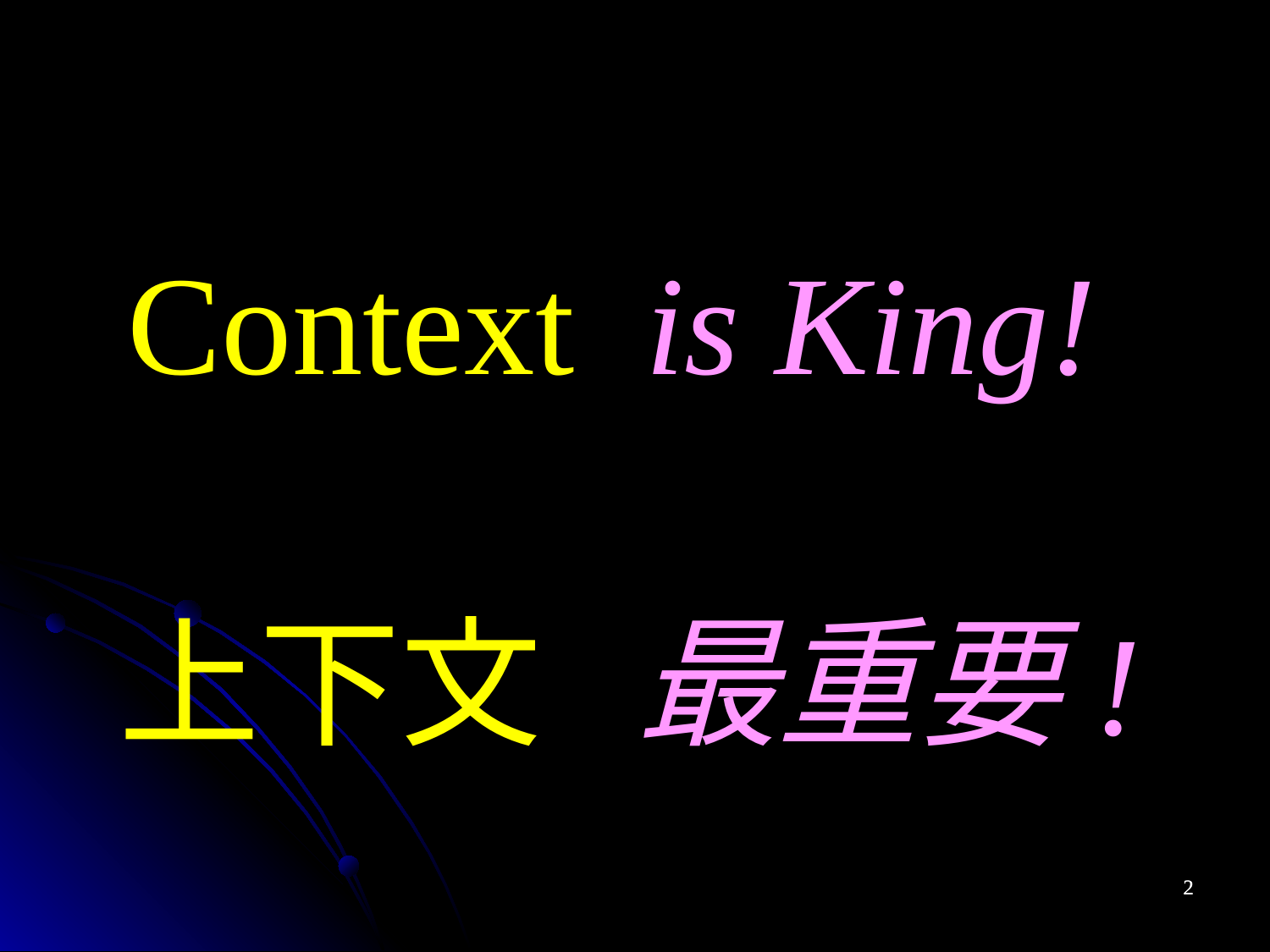

Context  is King!

上下文   最重要!
2
2